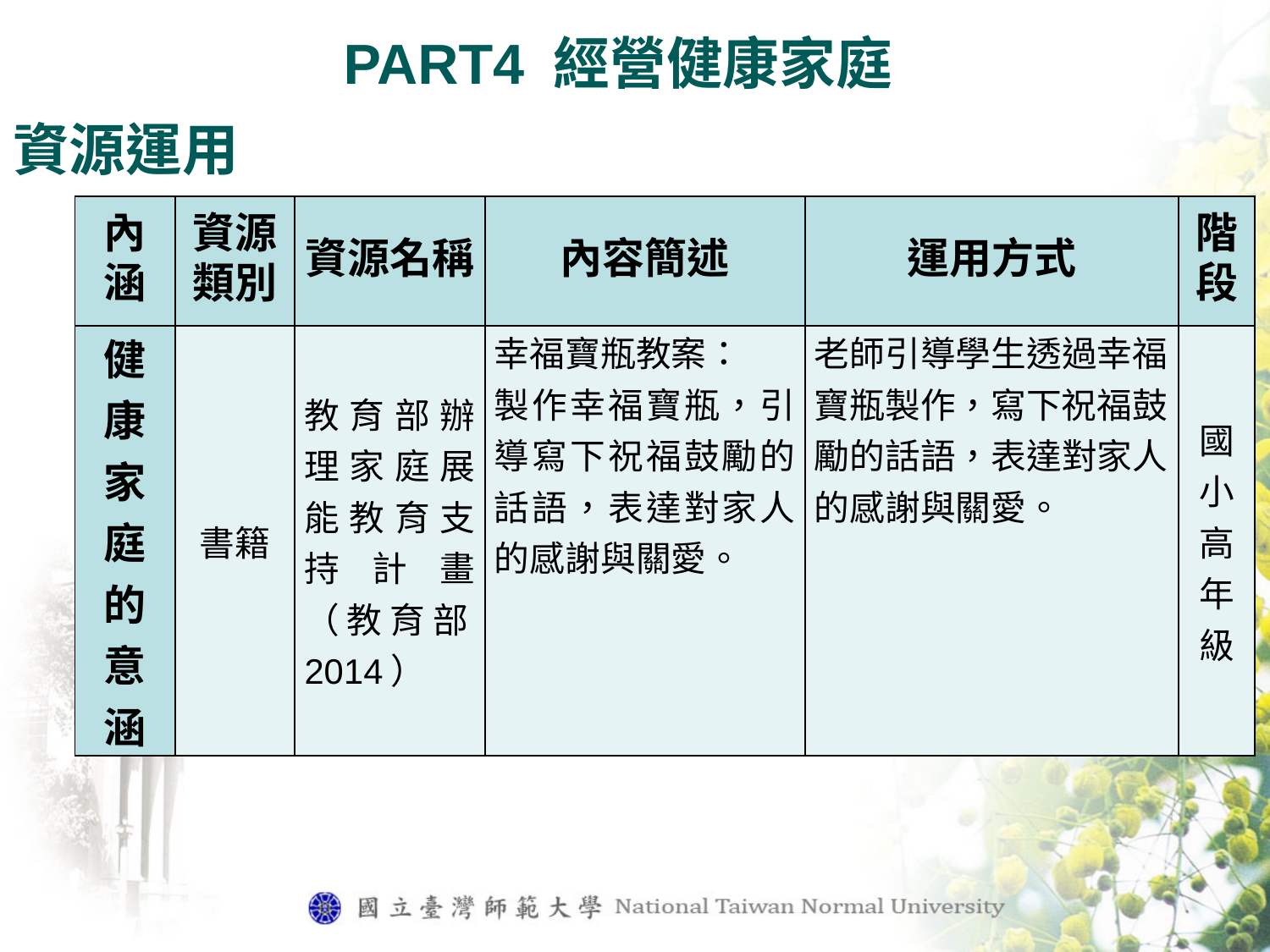

PART4 經營健康家庭
資源運用
| 內涵 | 資源類別 | 資源名稱 | 內容簡述 | 運用方式 | 階段 |
| --- | --- | --- | --- | --- | --- |
| 健 康 家 庭 的 意 涵 | 書籍 | 教育部辦理家庭展能教育支持計畫（教育部，2014） | 幸福寶瓶教案： 製作幸福寶瓶，引導寫下祝福鼓勵的話語，表達對家人的感謝與關愛。 | 老師引導學生透過幸福寶瓶製作，寫下祝福鼓勵的話語，表達對家人的感謝與關愛。 | 國小高年級 |